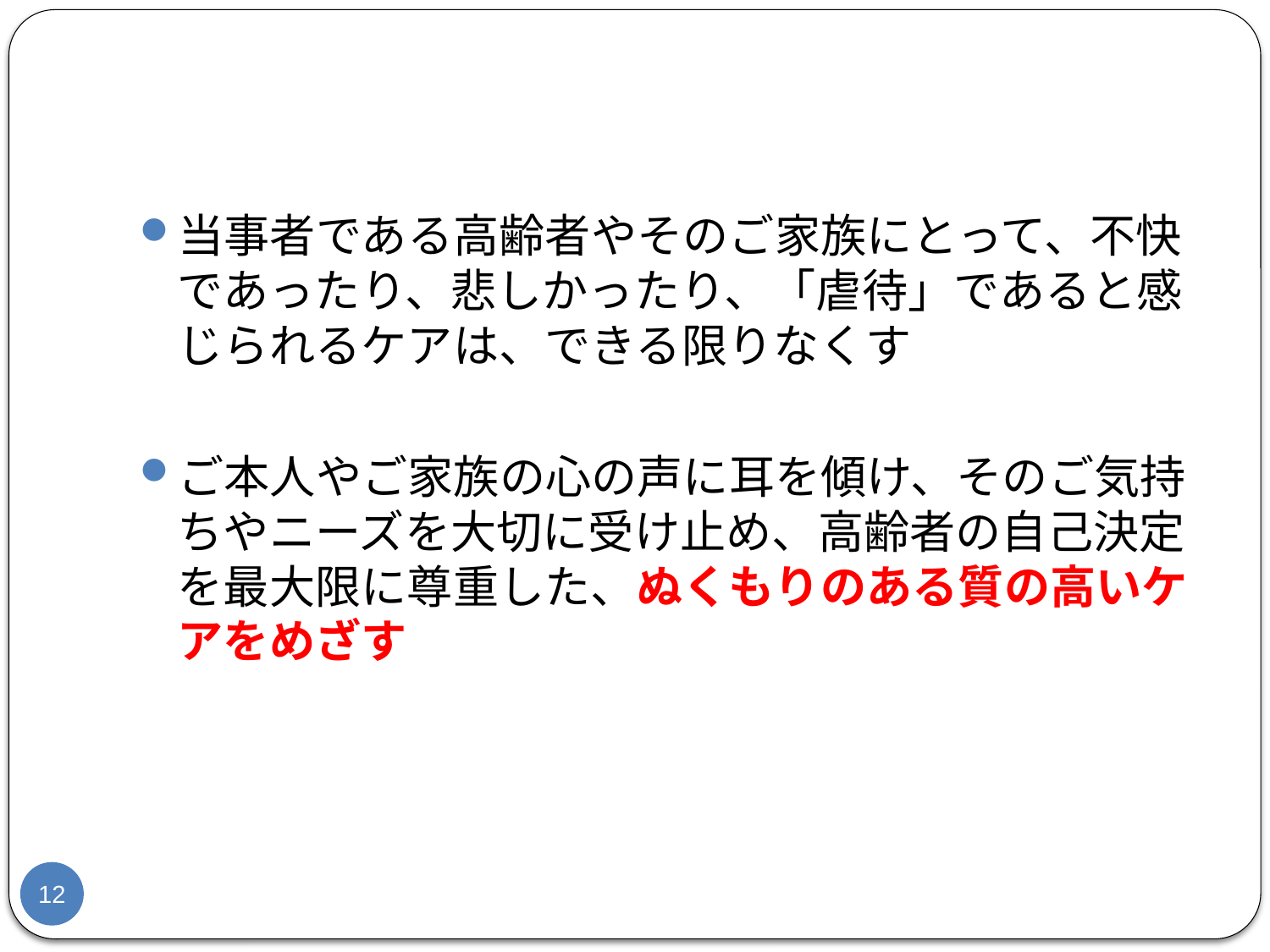

#
当事者である高齢者やそのご家族にとって、不快であったり、悲しかったり、「虐待」であると感じられるケアは、できる限りなくす

ご本人やご家族の心の声に耳を傾け、そのご気持ちやニーズを大切に受け止め、高齢者の自己決定を最大限に尊重した、ぬくもりのある質の高いケアをめざす
12